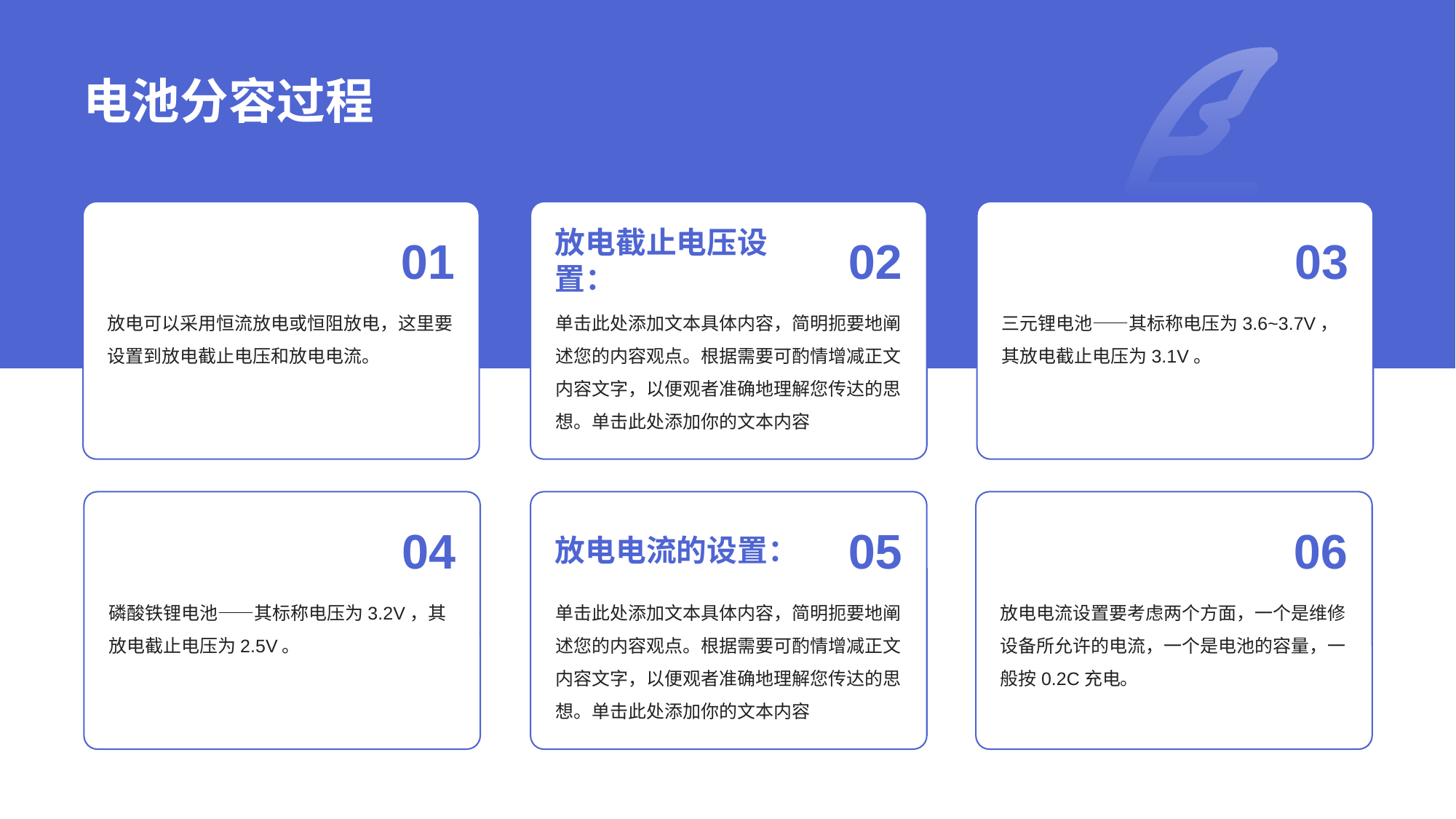

# 电池分容过程

01
放电截止电压设置：
02
03
放电可以采用恒流放电或恒阻放电，这里要设置到放电截止电压和放电电流。
单击此处添加文本具体内容，简明扼要地阐述您的内容观点。根据需要可酌情增减正文内容文字，以便观者准确地理解您传达的思想。单击此处添加你的文本内容
三元锂电池——其标称电压为3.6~3.7V，其放电截止电压为3.1V。

04
放电电流的设置：
05
06
磷酸铁锂电池——其标称电压为3.2V，其放电截止电压为2.5V。
单击此处添加文本具体内容，简明扼要地阐述您的内容观点。根据需要可酌情增减正文内容文字，以便观者准确地理解您传达的思想。单击此处添加你的文本内容
放电电流设置要考虑两个方面，一个是维修设备所允许的电流，一个是电池的容量，一般按0.2C充电。